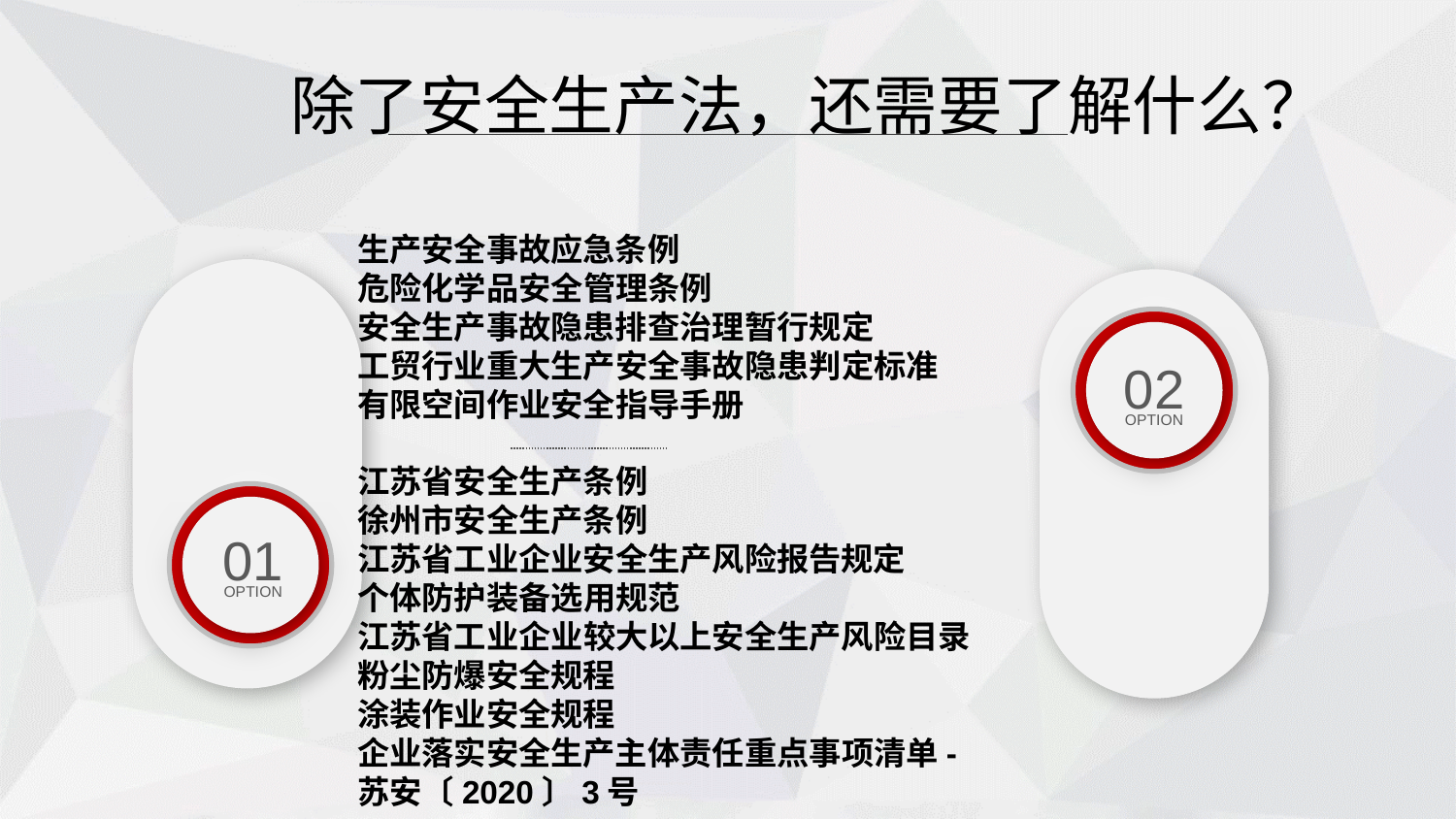

除了安全生产法，还需要了解什么？
生产安全事故应急条例
危险化学品安全管理条例
安全生产事故隐患排查治理暂行规定
工贸行业重大生产安全事故隐患判定标准
有限空间作业安全指导手册

江苏省安全生产条例
徐州市安全生产条例
江苏省工业企业安全生产风险报告规定
个体防护装备选用规范
江苏省工业企业较大以上安全生产风险目录
粉尘防爆安全规程
涂装作业安全规程
企业落实安全生产主体责任重点事项清单-苏安〔2020〕3号

02
OPTION

01
OPTION